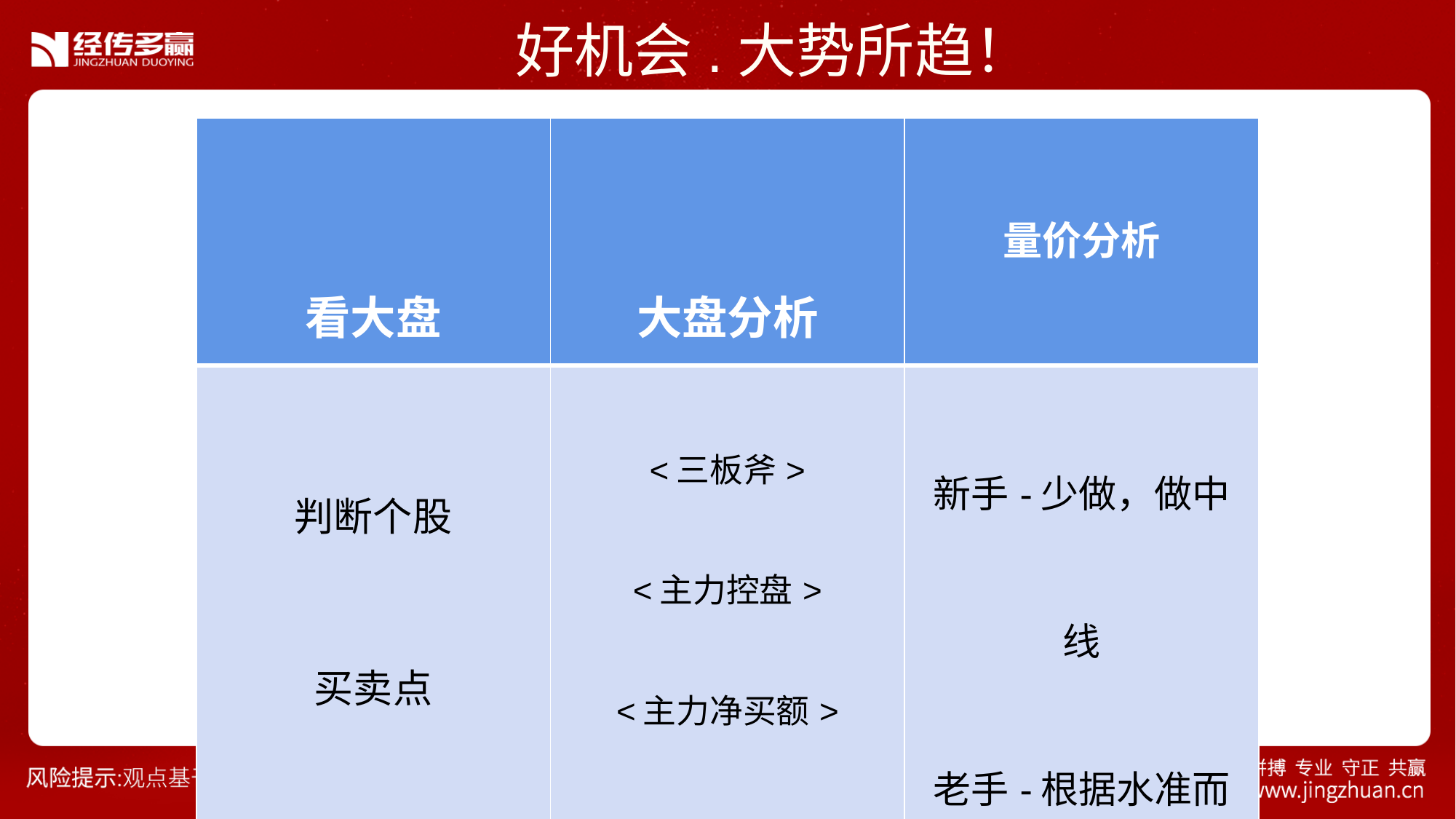

好机会.大势所趋！
| 看大盘 | 大盘分析 | 量价分析 战法指标分析 |
| --- | --- | --- |
| 判断个股 买卖点 | <三板斧> <主力控盘> <主力净买额> | 新手-少做，做中线 老手-根据水准而做 |